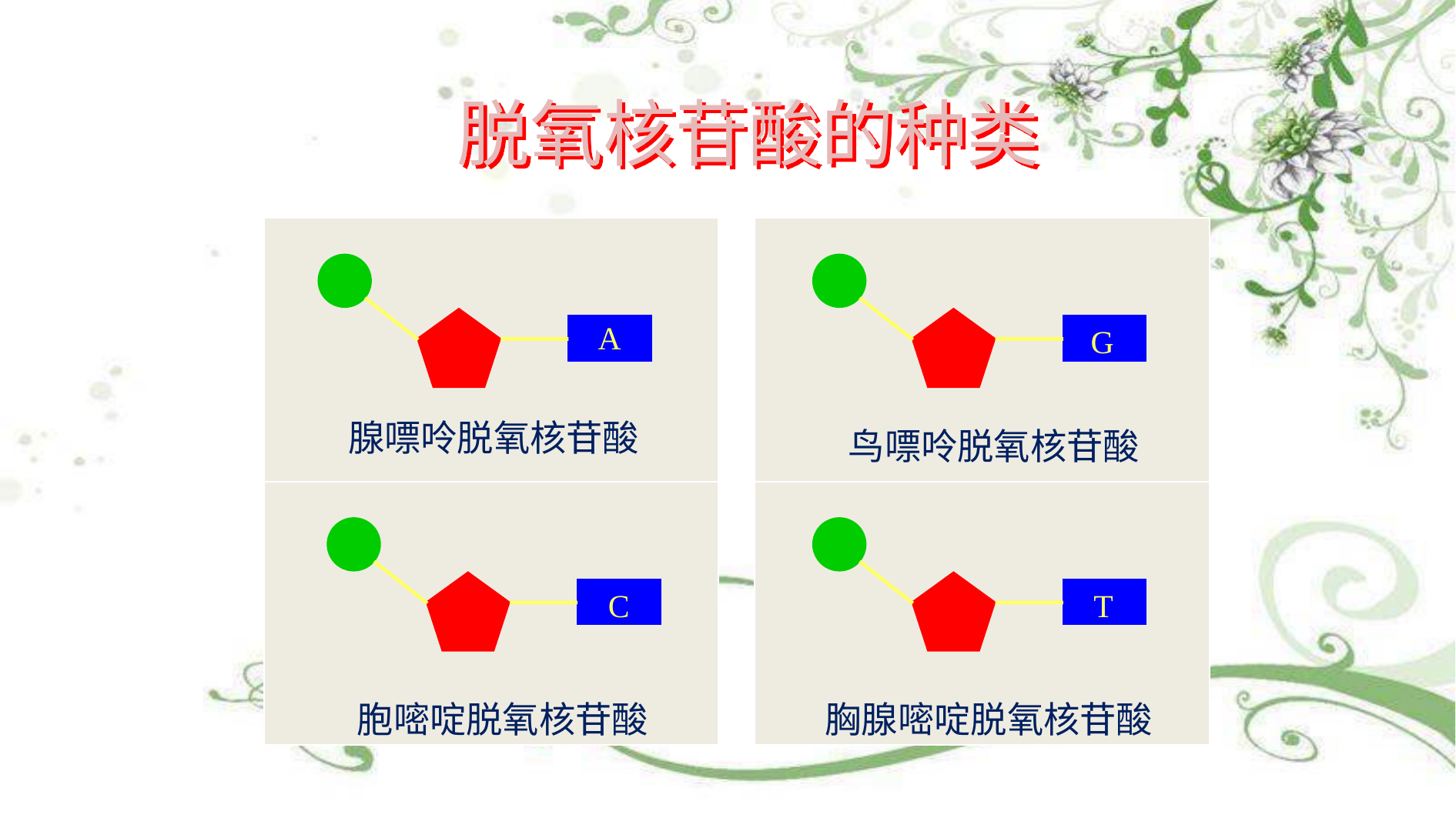

脱氧核苷酸的种类

A

G
腺嘌呤脱氧核苷酸
鸟嘌呤脱氧核苷酸

C

T
胞嘧啶脱氧核苷酸
 胸腺嘧啶脱氧核苷酸